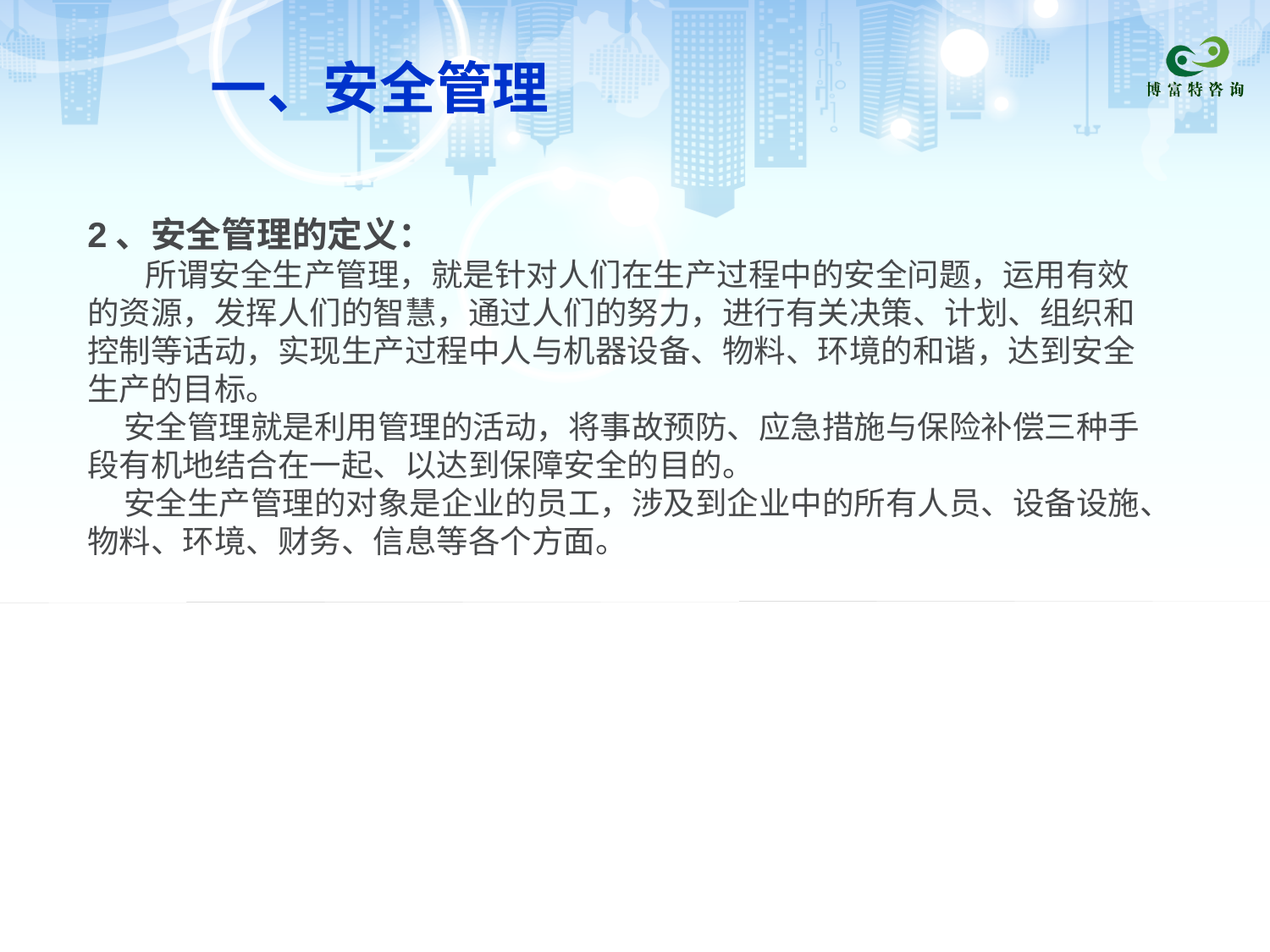

一、安全管理
2、安全管理的定义：
       所谓安全生产管理，就是针对人们在生产过程中的安全问题，运用有效的资源，发挥人们的智慧，通过人们的努力，进行有关决策、计划、组织和控制等话动，实现生产过程中人与机器设备、物料、环境的和谐，达到安全生产的目标。
    安全管理就是利用管理的活动，将事故预防、应急措施与保险补偿三种手段有机地结合在一起、以达到保障安全的目的。
    安全生产管理的对象是企业的员工，涉及到企业中的所有人员、设备设施、物料、环境、财务、信息等各个方面。